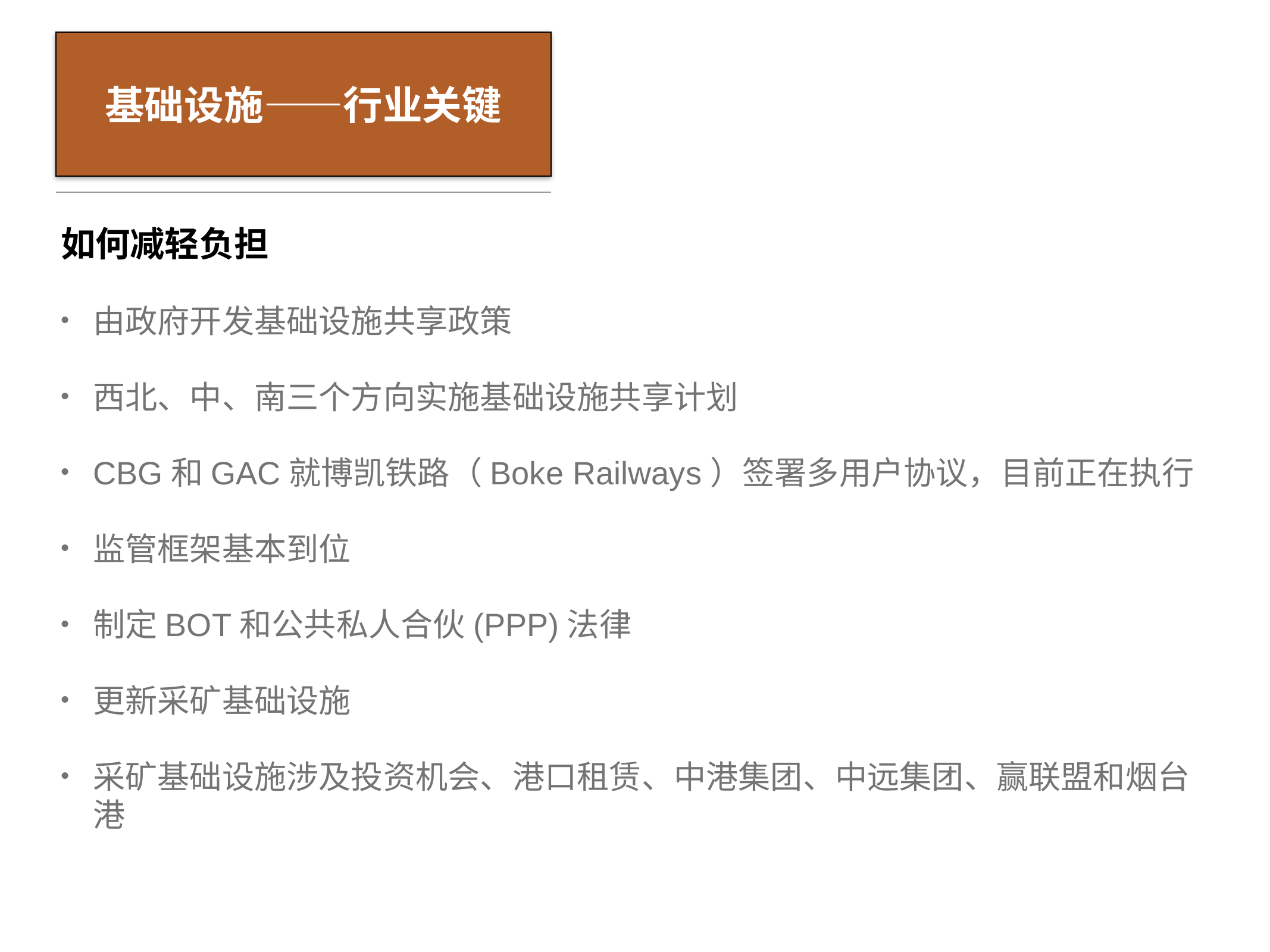

# 基础设施——行业关键
如何减轻负担
由政府开发基础设施共享政策
西北、中、南三个方向实施基础设施共享计划
CBG和GAC就博凯铁路（Boke Railways）签署多用户协议，目前正在执行
监管框架基本到位
制定BOT和公共私人合伙(PPP)法律
更新采矿基础设施
采矿基础设施涉及投资机会、港口租赁、中港集团、中远集团、赢联盟和烟台港